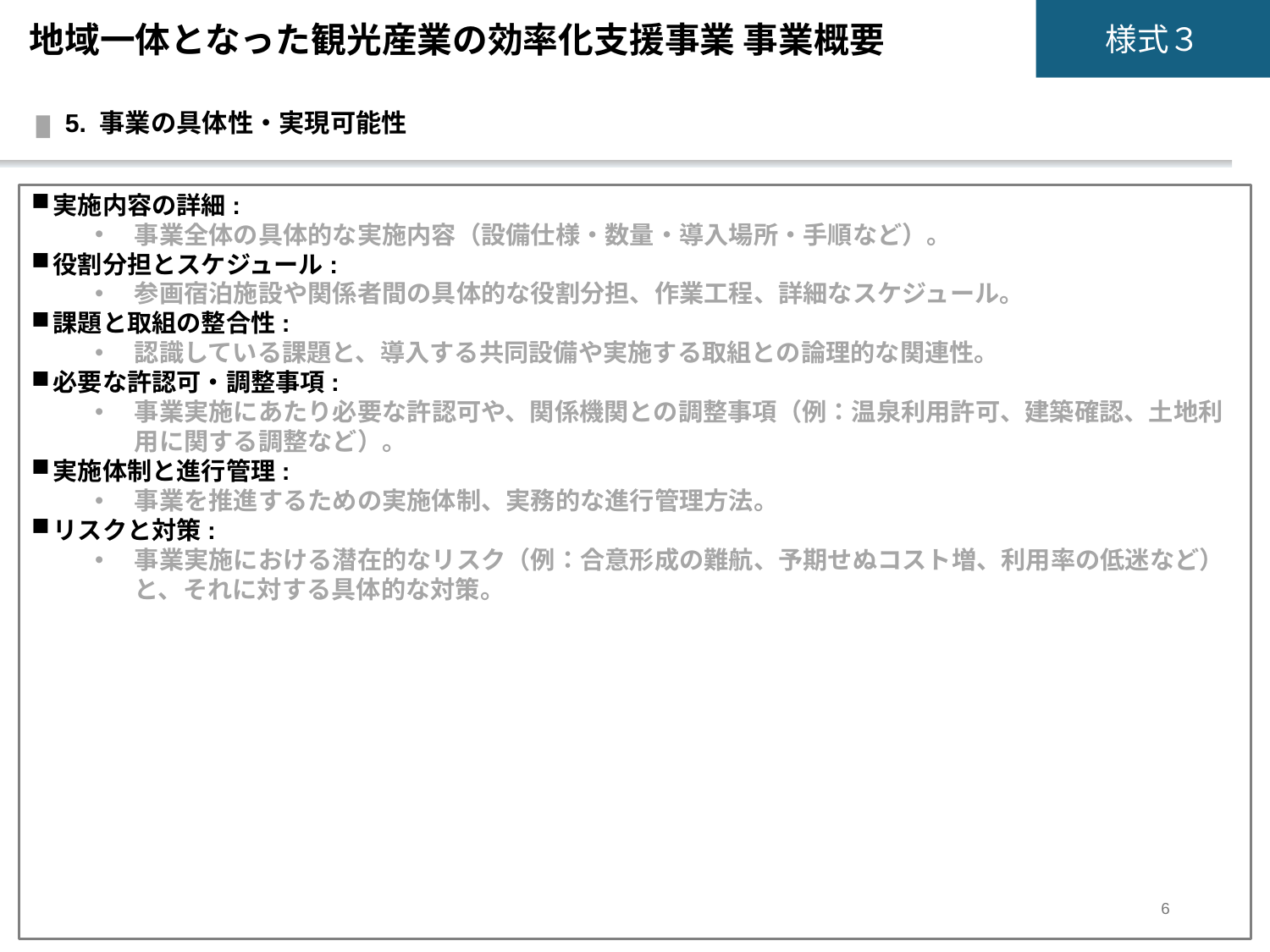

地域一体となった観光産業の効率化支援事業 事業概要
5. 事業の具体性・実現可能性

実施内容の詳細:
事業全体の具体的な実施内容（設備仕様・数量・導入場所・手順など）。
役割分担とスケジュール:
参画宿泊施設や関係者間の具体的な役割分担、作業工程、詳細なスケジュール。
課題と取組の整合性:
認識している課題と、導入する共同設備や実施する取組との論理的な関連性。
必要な許認可・調整事項:
事業実施にあたり必要な許認可や、関係機関との調整事項（例：温泉利用許可、建築確認、土地利用に関する調整など）。
実施体制と進行管理:
事業を推進するための実施体制、実務的な進行管理方法。
リスクと対策:
事業実施における潜在的なリスク（例：合意形成の難航、予期せぬコスト増、利用率の低迷など）と、それに対する具体的な対策。
6